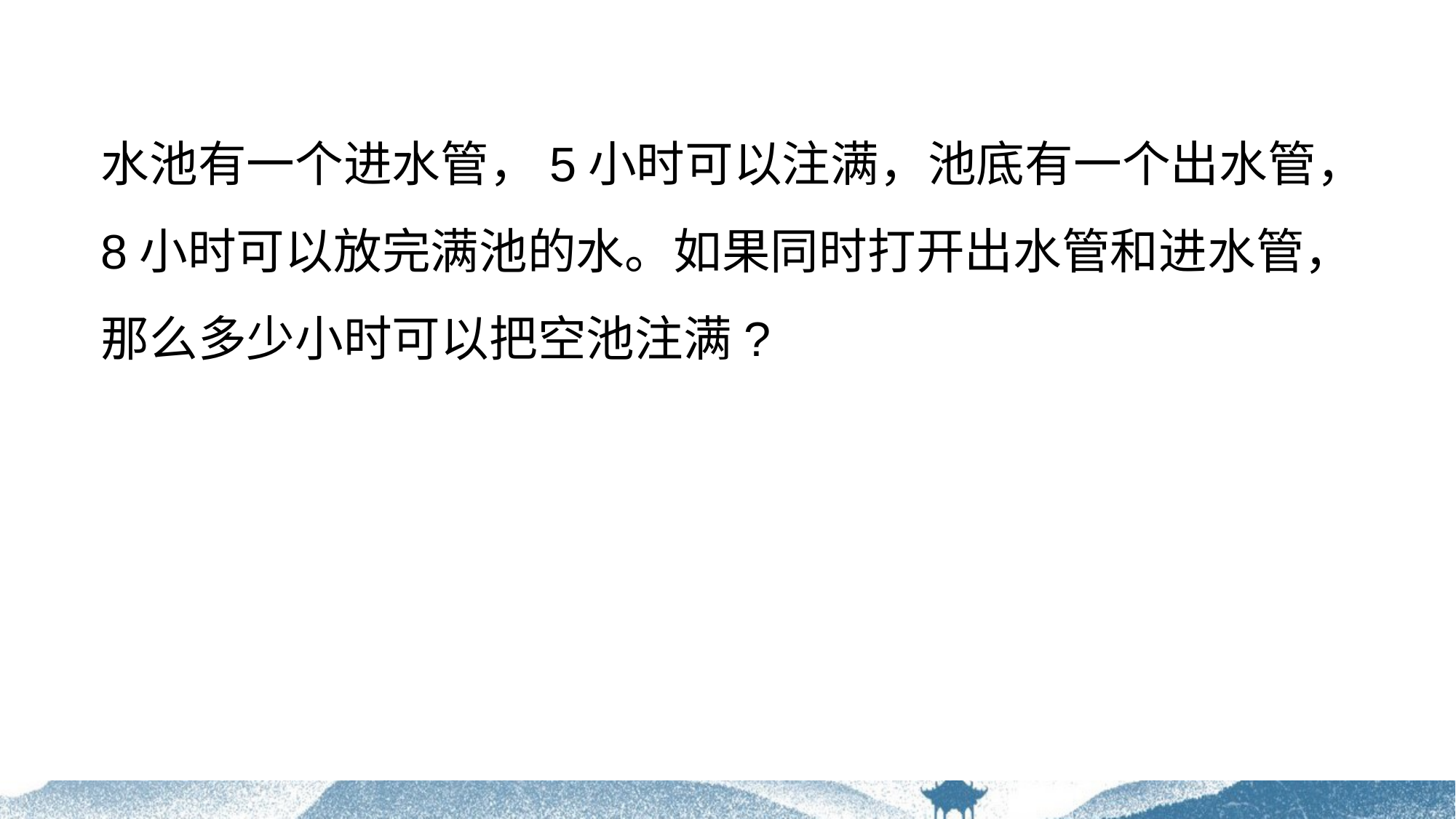

水池有一个进水管，5小时可以注满，池底有一个出水管，8小时可以放完满池的水。如果同时打开出水管和进水管，那么多少小时可以把空池注满?